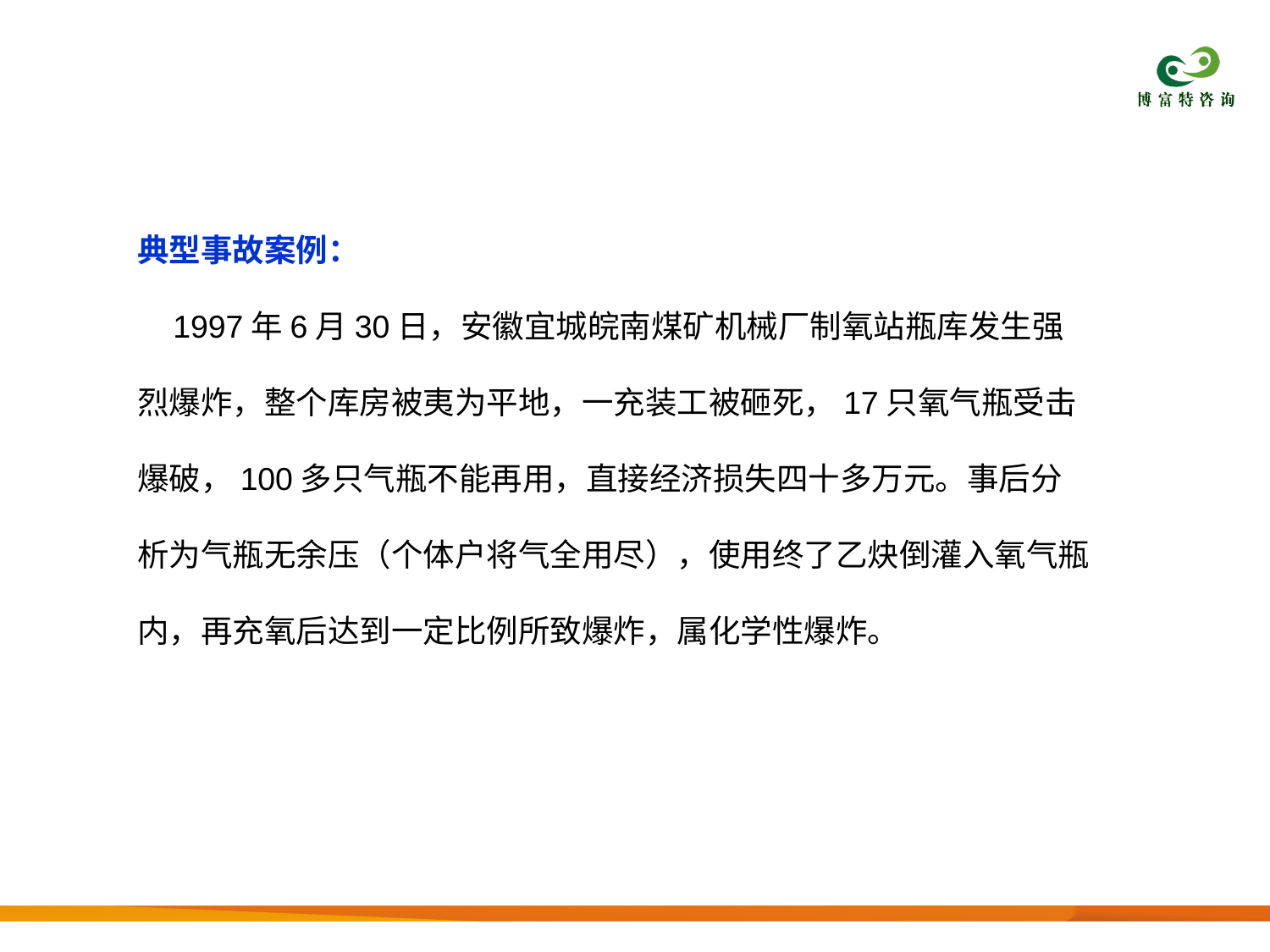

典型事故案例：
    1997年6月30日，安徽宜城皖南煤矿机械厂制氧站瓶库发生强烈爆炸，整个库房被夷为平地，一充装工被砸死，17只氧气瓶受击爆破，100多只气瓶不能再用，直接经济损失四十多万元。事后分析为气瓶无余压（个体户将气全用尽），使用终了乙炔倒灌入氧气瓶内，再充氧后达到一定比例所致爆炸，属化学性爆炸。